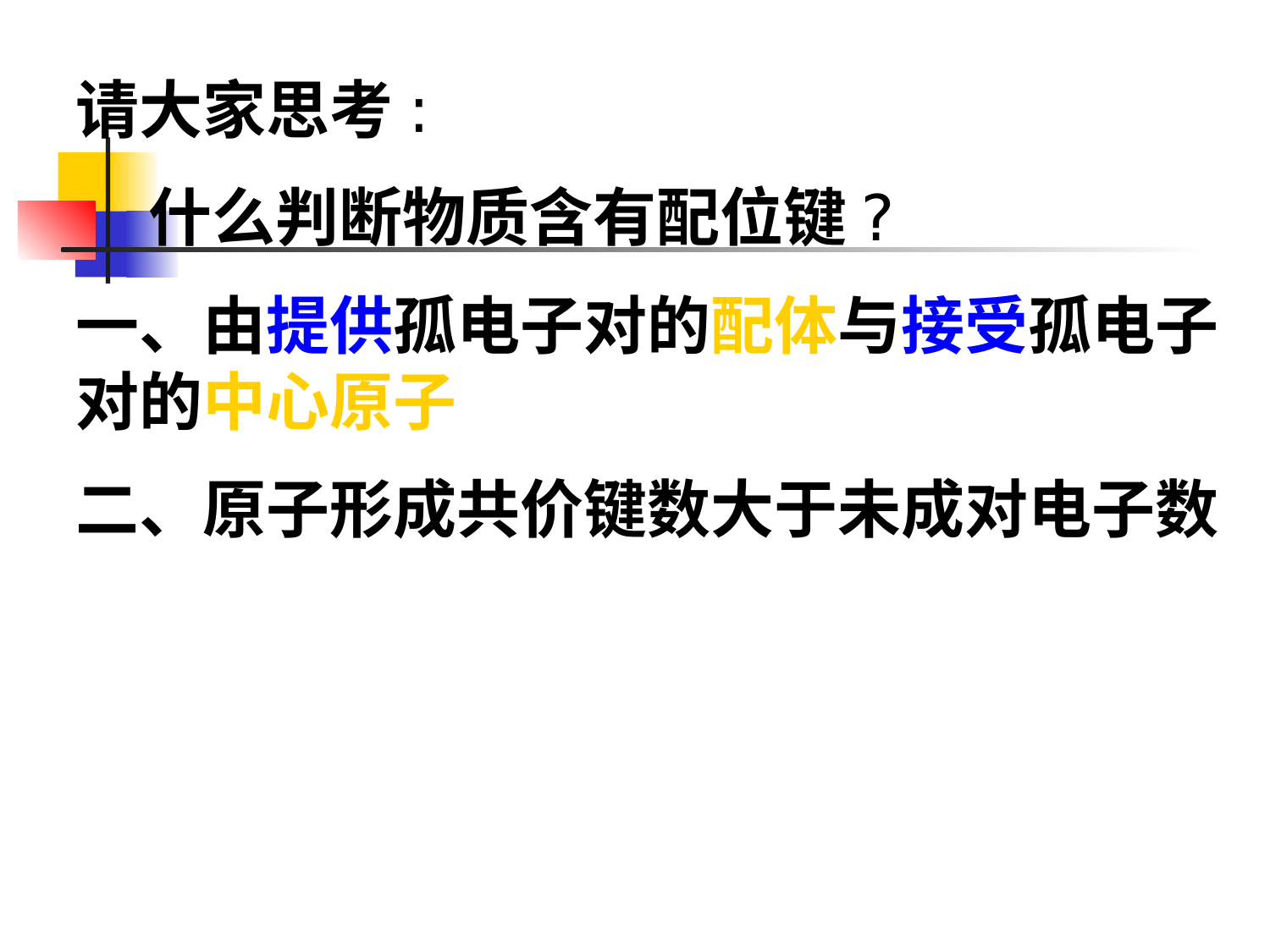

请大家思考:
    什么判断物质含有配位键?
一、由提供孤电子对的配体与接受孤电子对的中心原子
二、原子形成共价键数大于未成对电子数